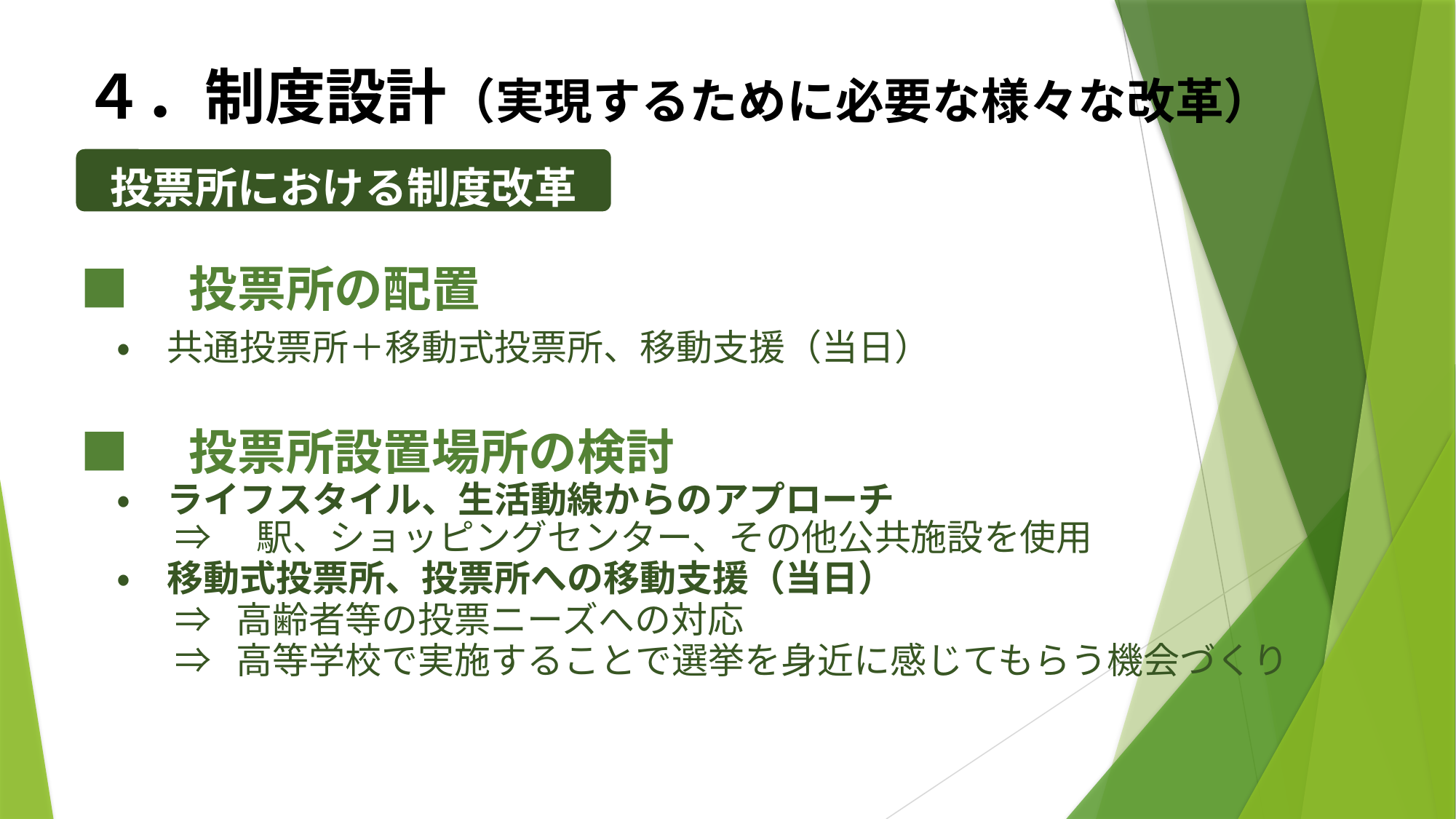

４．制度設計（実現するために必要な様々な改革）
投票所における制度改革
■　投票所の配置
　・　共通投票所＋移動式投票所、移動支援（当日）

■　投票所設置場所の検討
　・　ライフスタイル、生活動線からのアプローチ
⇒　駅、ショッピングセンター、その他公共施設を使用
　・　移動式投票所、投票所への移動支援（当日）
⇒  高齢者等の投票ニーズへの対応
⇒  高等学校で実施することで選挙を身近に感じてもらう機会づくり